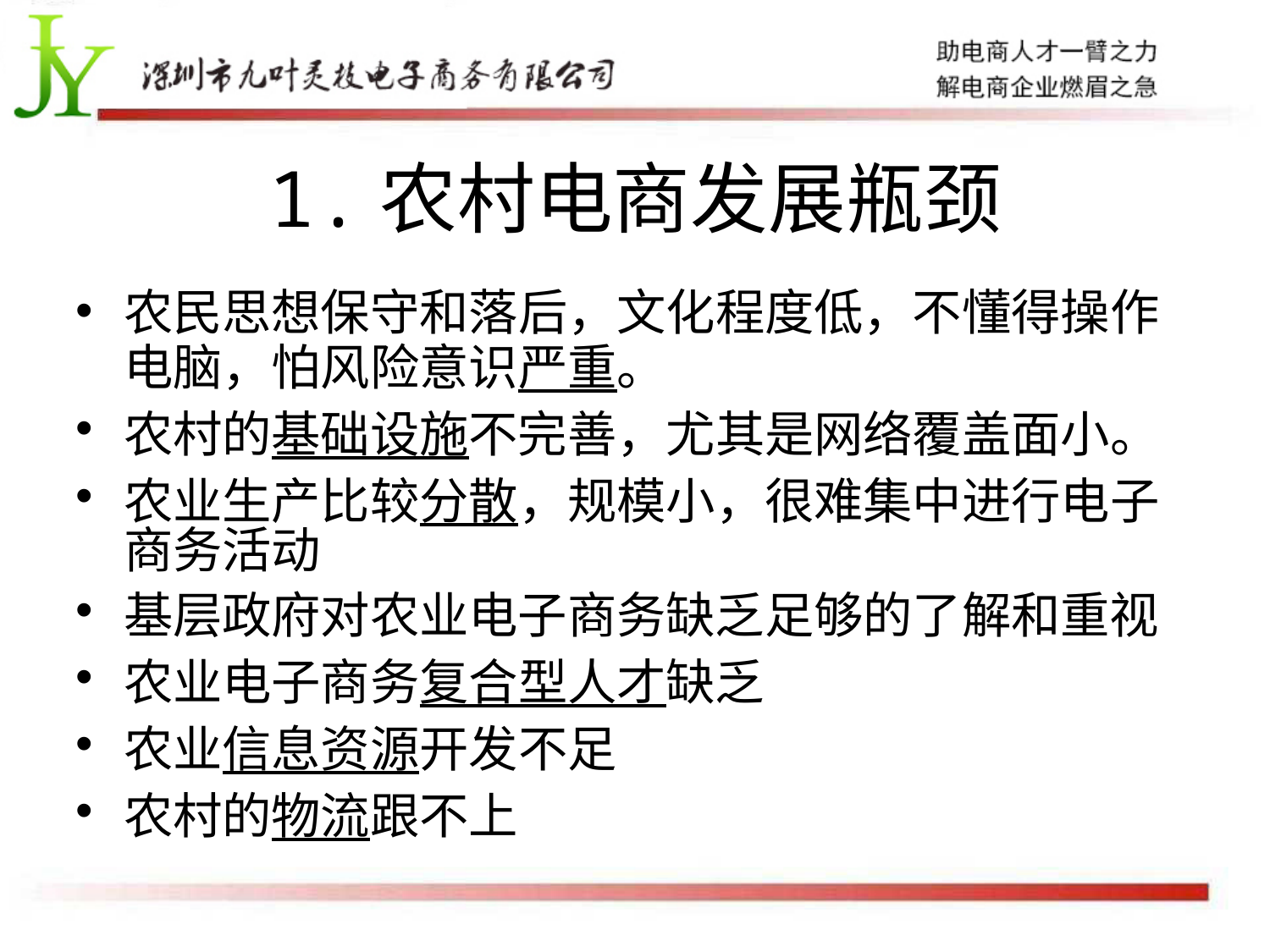

# 1.农村电商发展瓶颈
农民思想保守和落后，文化程度低，不懂得操作电脑，怕风险意识严重。
农村的基础设施不完善，尤其是网络覆盖面小。
农业生产比较分散，规模小，很难集中进行电子商务活动
基层政府对农业电子商务缺乏足够的了解和重视
农业电子商务复合型人才缺乏
农业信息资源开发不足
农村的物流跟不上